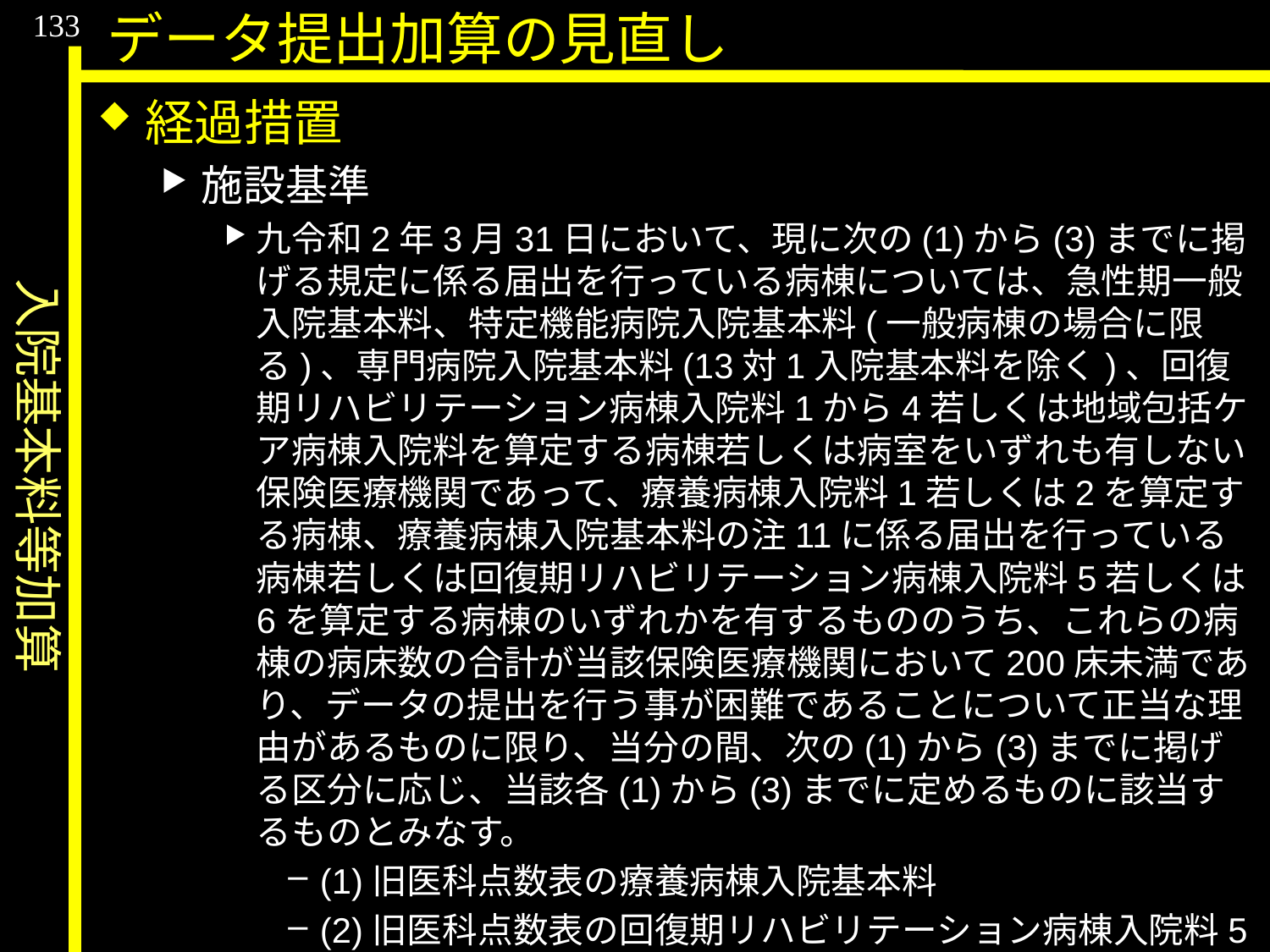

入院基本料等加算
133
データ提出加算の見直し

経過措置
施設基準
九令和2年3月31日において、現に次の(1)から(3)までに掲げる規定に係る届出を行っている病棟については、急性期一般入院基本料、特定機能病院入院基本料(一般病棟の場合に限る)、専門病院入院基本料(13対1入院基本料を除く)、回復期リハビリテーション病棟入院料1から4若しくは地域包括ケア病棟入院料を算定する病棟若しくは病室をいずれも有しない保険医療機関であって、療養病棟入院料1若しくは2を算定する病棟、療養病棟入院基本料の注11に係る届出を行っている病棟若しくは回復期リハビリテーション病棟入院料5若しくは6を算定する病棟のいずれかを有するもののうち、これらの病棟の病床数の合計が当該保険医療機関において200床未満であり、データの提出を行う事が困難であることについて正当な理由があるものに限り、当分の間、次の(1)から(3)までに掲げる区分に応じ、当該各(1)から(3)までに定めるものに該当するものとみなす。
(1)旧医科点数表の療養病棟入院基本料
(2)旧医科点数表の回復期リハビリテーション病棟入院料5
(3)旧医科点数表の回復期リハビリテーション病棟入院料6